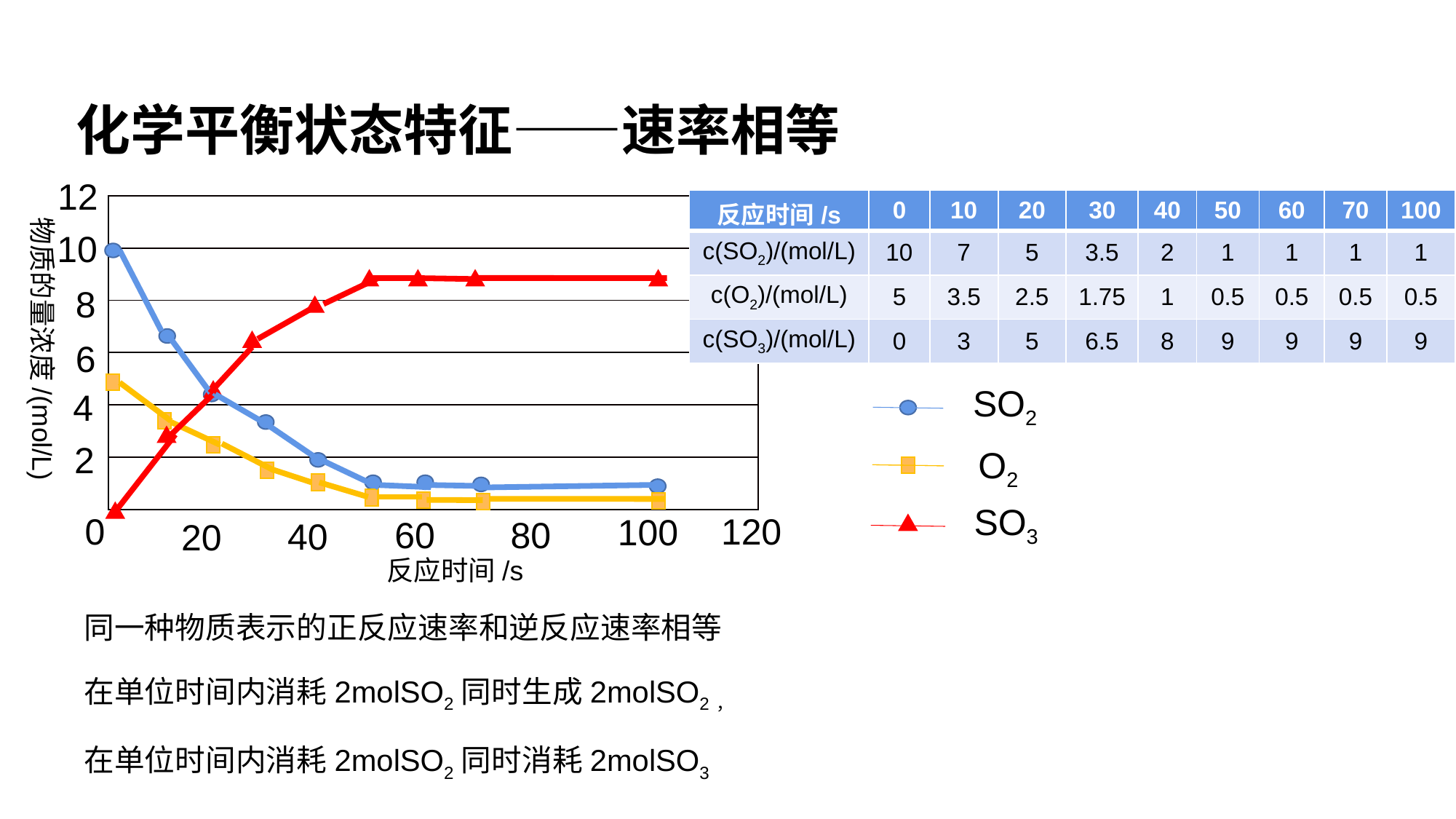

化学平衡状态特征——速率相等
12
8
6
2
0
120
100
80
60
40
20
反应时间/s
物质的量浓度/(mol/L)
10
4
| 反应时间/s | 0 | 10 | 20 | 30 | 40 | 50 | 60 | 70 | 100 |
| --- | --- | --- | --- | --- | --- | --- | --- | --- | --- |
| c(SO2)/(mol/L) | 10 | 7 | 5 | 3.5 | 2 | 1 | 1 | 1 | 1 |
| c(O2)/(mol/L) | 5 | 3.5 | 2.5 | 1.75 | 1 | 0.5 | 0.5 | 0.5 | 0.5 |
| c(SO3)/(mol/L) | 0 | 3 | 5 | 6.5 | 8 | 9 | 9 | 9 | 9 |
|  |
| --- |
|  |
|  |
|  |
|  |
|  |

SO2

O2
SO3

同一种物质表示的正反应速率和逆反应速率相等
在单位时间内消耗2molSO2同时生成2molSO2，
在单位时间内消耗2molSO2同时消耗2molSO3